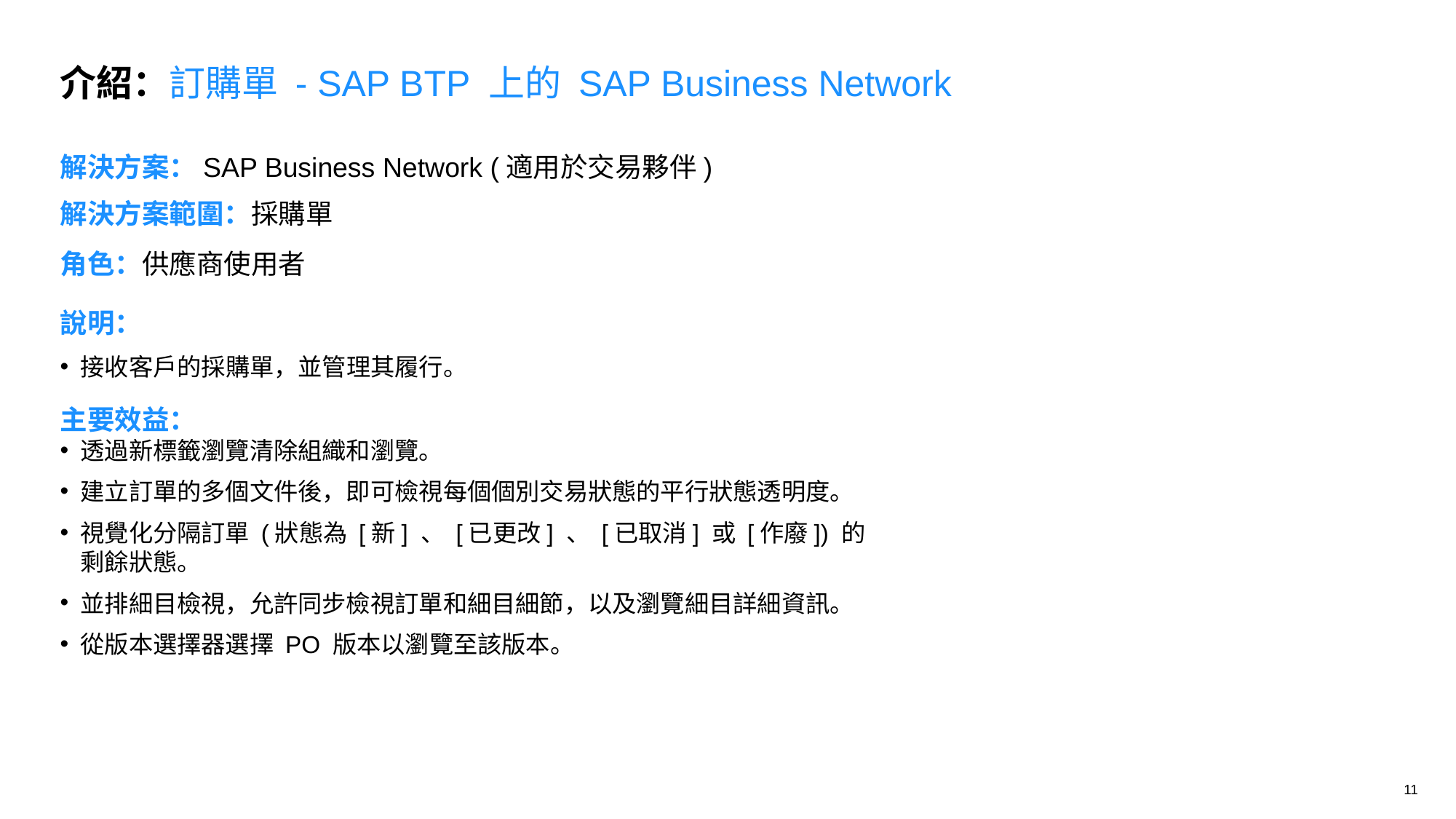

介紹：訂購單 - SAP BTP 上的 SAP Business Network
解決方案：SAP Business Network (適用於交易夥伴)
# 解決方案範圍：採購單
角色：供應商使用者
說明：
接收客戶的採購單，並管理其履行。
主要效益：
透過新標籤瀏覽清除組織和瀏覽。
建立訂單的多個文件後，即可檢視每個個別交易狀態的平行狀態透明度。
視覺化分隔訂單 (狀態為 [新] 、 [已更改] 、 [已取消] 或 [作廢]) 的剩餘狀態。
並排細目檢視，允許同步檢視訂單和細目細節，以及瀏覽細目詳細資訊。
從版本選擇器選擇 PO 版本以瀏覽至該版本。